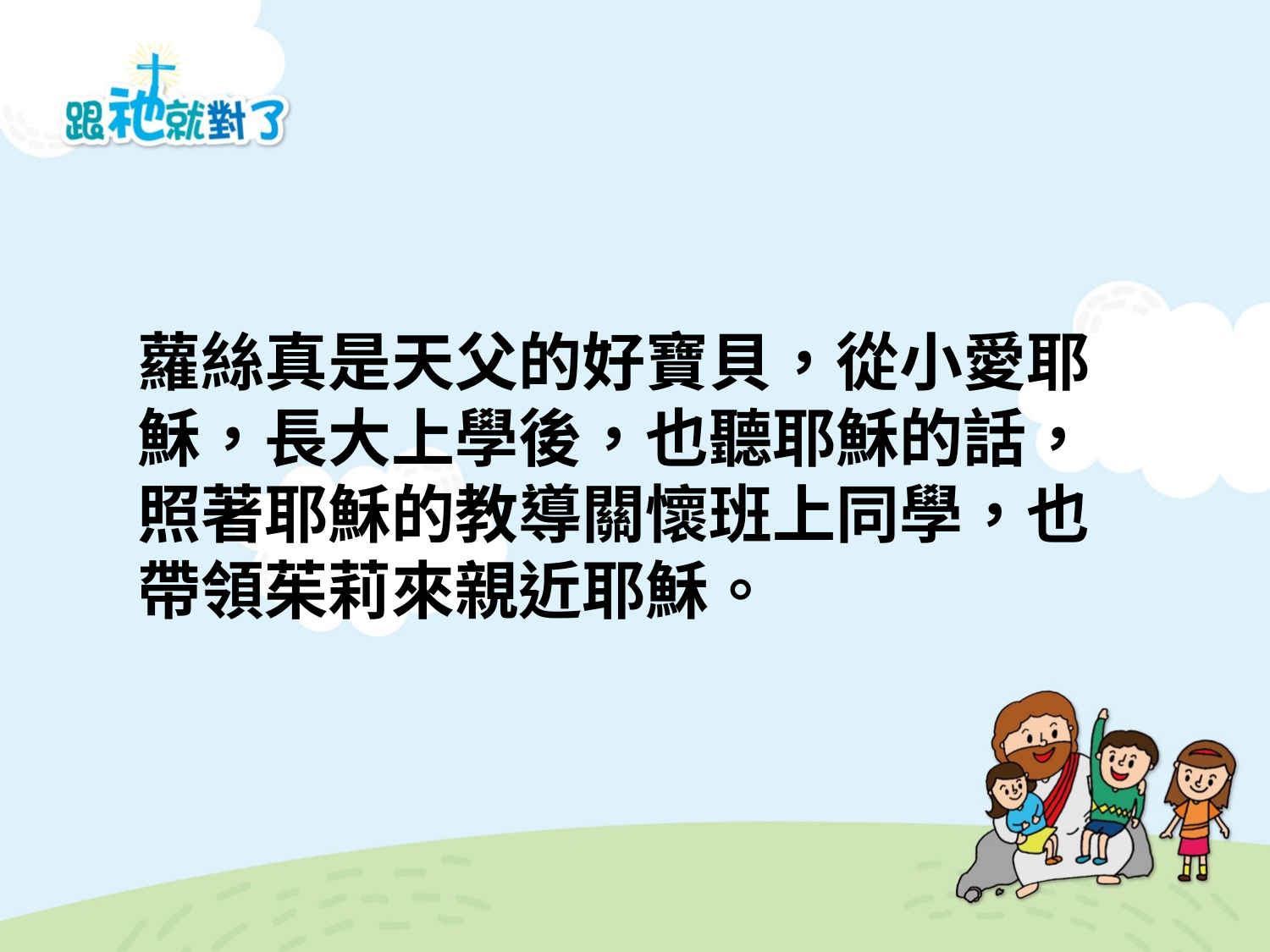

蘿絲真是天父的好寶貝，從小愛耶穌，長大上學後，也聽耶穌的話，照著耶穌的教導關懷班上同學，也帶領茱莉來親近耶穌。